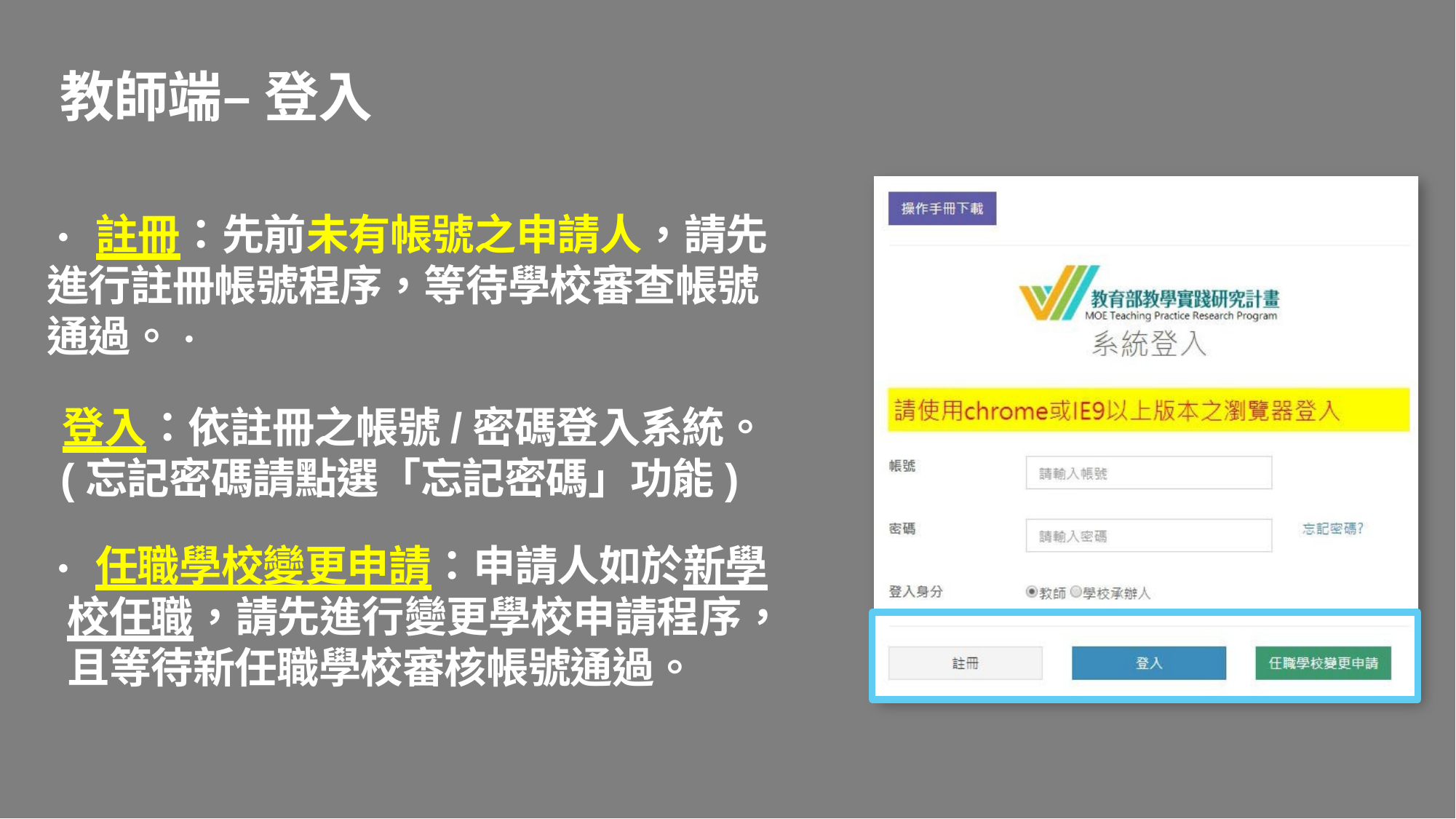

# 教師端– 登入

• 註冊：先前未有帳號之申請人，請先 進行註冊帳號程序，等待學校審查帳號通過。•

 登入：依註冊之帳號/密碼登入系統。
(忘記密碼請點選「忘記密碼」功能)
• 任職學校變更申請：申請人如於新學 校任職，請先進行變更學校申請程序， 且等待新任職學校審核帳號通過。